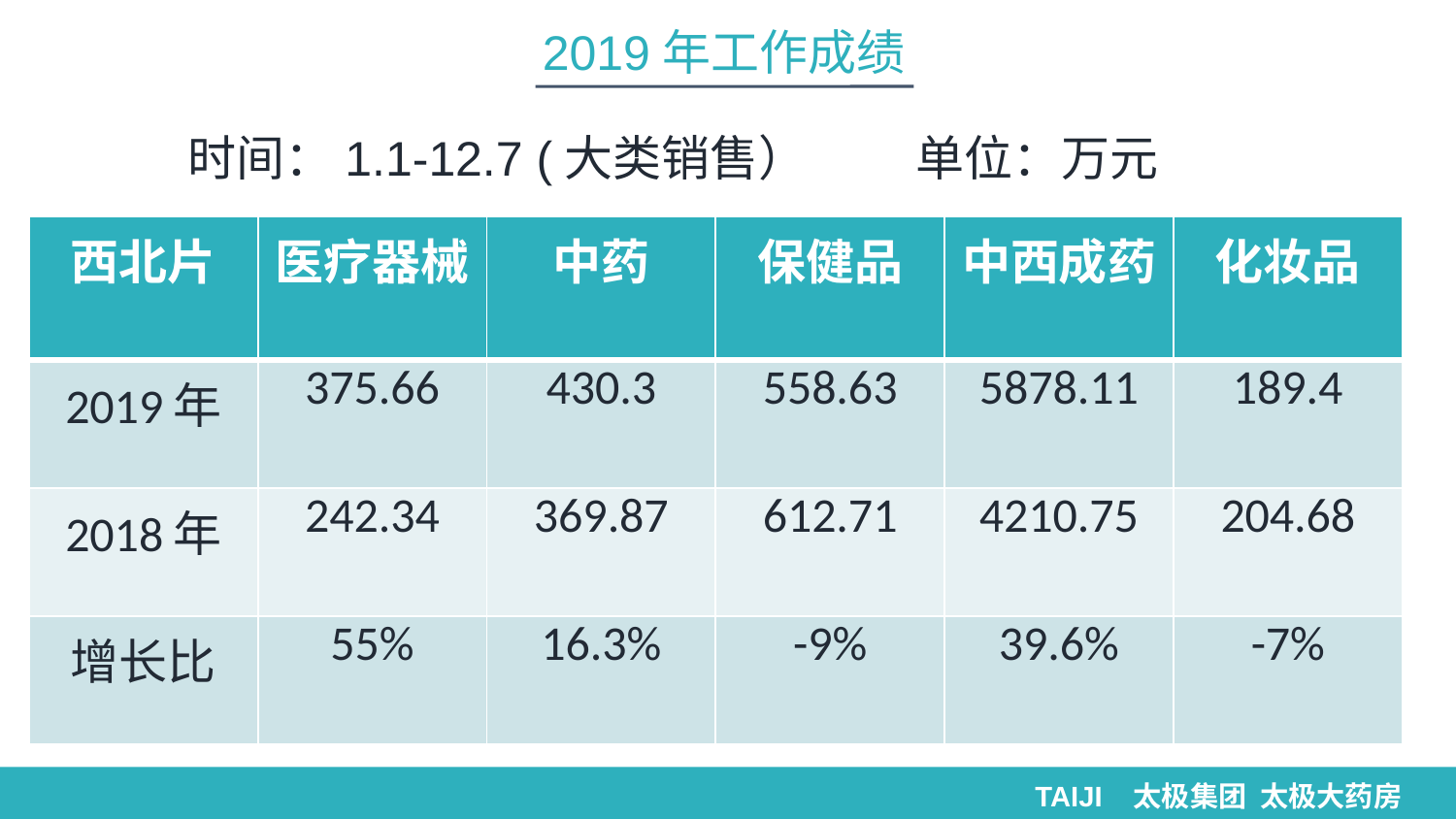

2019年工作成绩
时间：1.1-12.7 (大类销售）          单位：万元
| 西北片 | 医疗器械 | 中药 | 保健品 | 中西成药 | 化妆品 |
| --- | --- | --- | --- | --- | --- |
| 2019年 | 375.66 | 430.3 | 558.63 | 5878.11 | 189.4 |
| 2018年 | 242.34 | 369.87 | 612.71 | 4210.75 | 204.68 |
| 增长比 | 55% | 16.3% | -9% | 39.6% | -7% |

TAIJI   太极集团  太极大药房